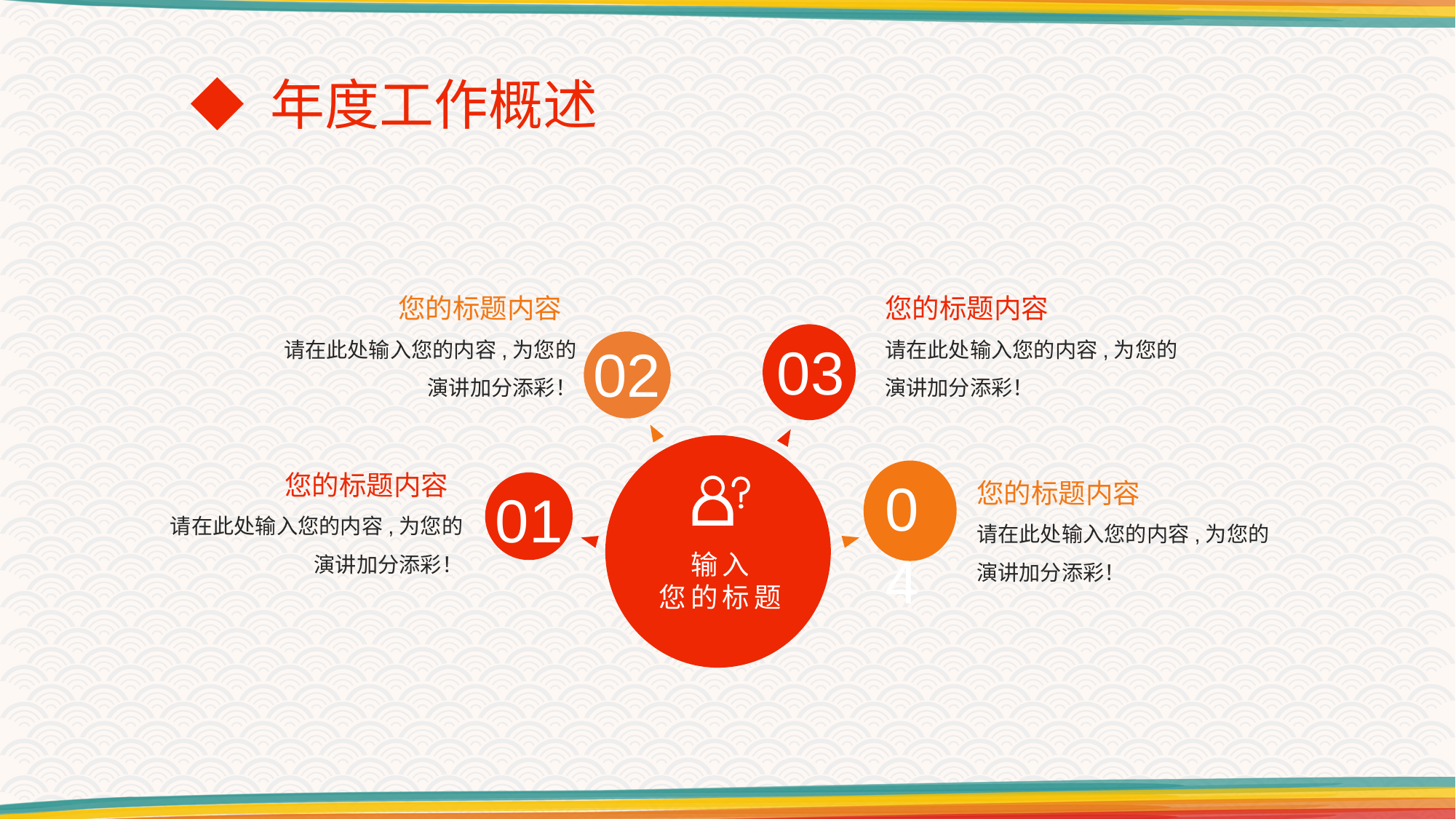

◆ 年度工作概述
您的标题内容
您的标题内容
请在此处输入您的内容,为您的演讲加分添彩！
请在此处输入您的内容,为您的演讲加分添彩！

03
02

04

01

输入
您的标题
您的标题内容
您的标题内容
请在此处输入您的内容,为您的演讲加分添彩！
请在此处输入您的内容,为您的演讲加分添彩！